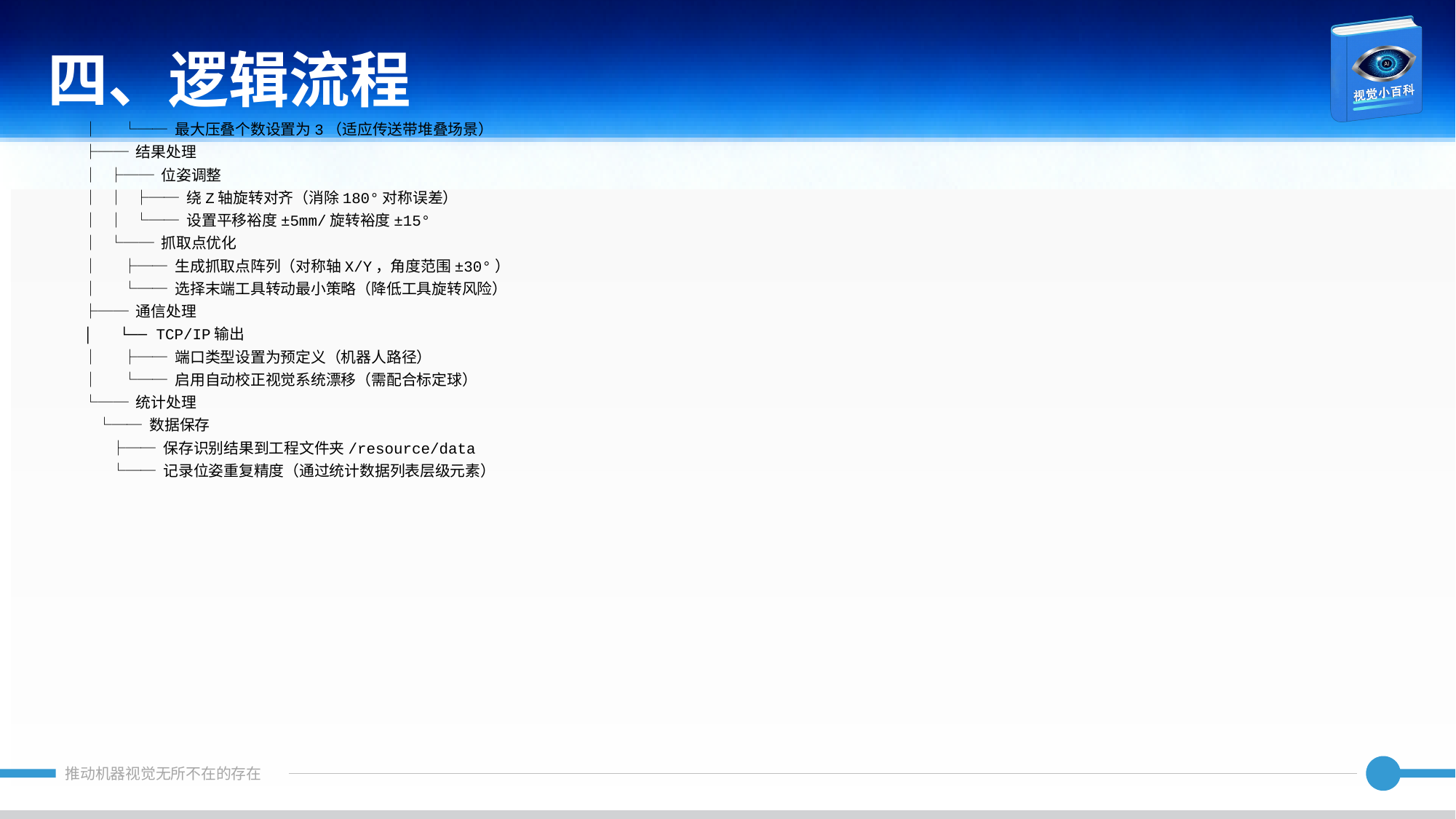

四、逻辑流程

│       └── 最大压叠个数设置为3（适应传送带堆叠场景）
├── 结果处理
│   ├── 位姿调整
│   │   ├── 绕Z轴旋转对齐（消除180°对称误差）
│   │   └── 设置平移裕度±5mm/旋转裕度±15°
│   └── 抓取点优化
│       ├── 生成抓取点阵列（对称轴X/Y，角度范围±30°）
│       └── 选择末端工具转动最小策略（降低工具旋转风险）
├── 通信处理
│   └── TCP/IP输出
│       ├── 端口类型设置为预定义（机器人路径）
│       └── 启用自动校正视觉系统漂移（需配合标定球）
└── 统计处理
    └── 数据保存
        ├── 保存识别结果到工程文件夹/resource/data
        └── 记录位姿重复精度（通过统计数据列表层级元素）
10